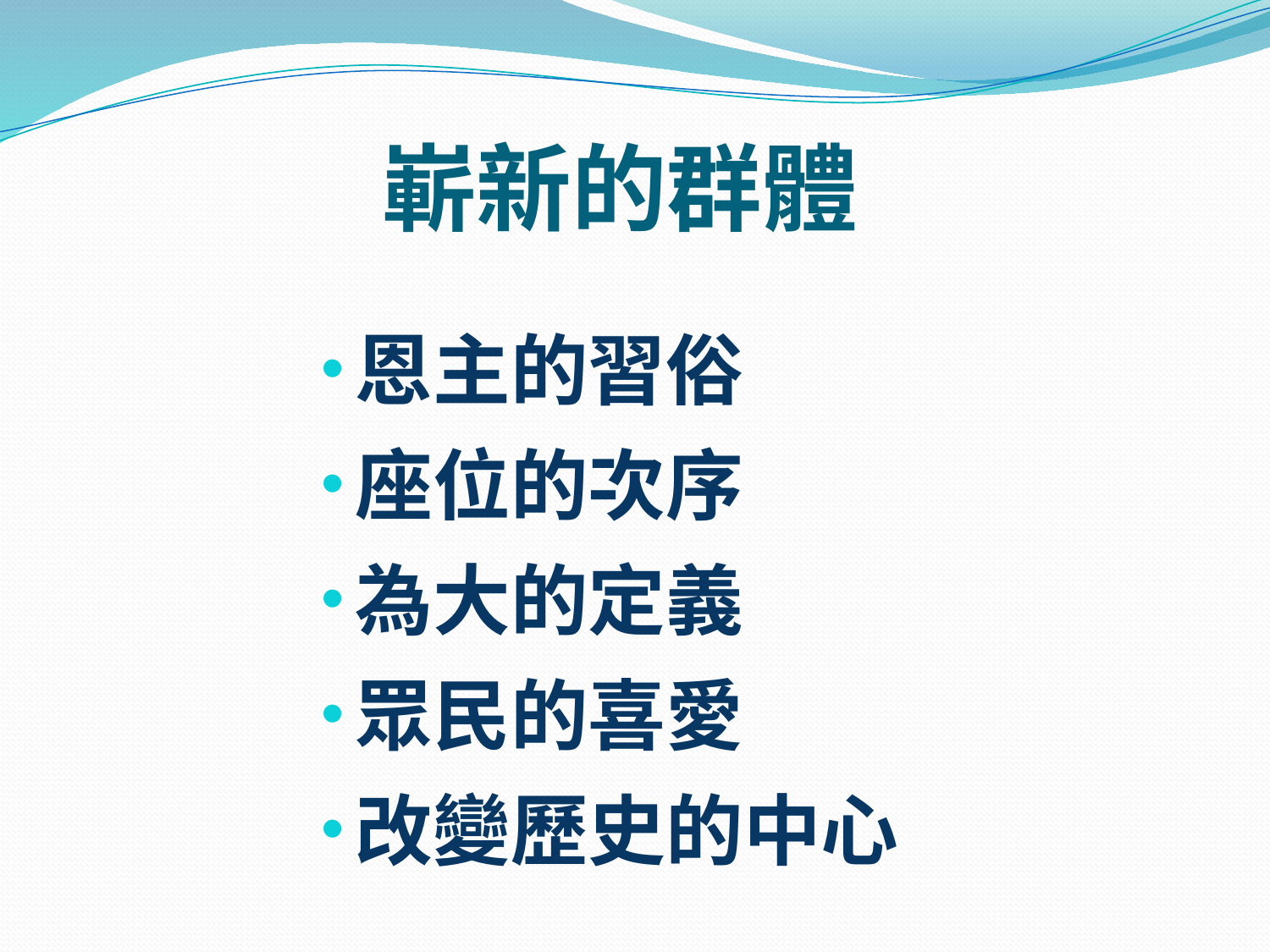

# 嶄新的群體
恩主的習俗
座位的次序
為大的定義
眾民的喜愛
改變歷史的中心